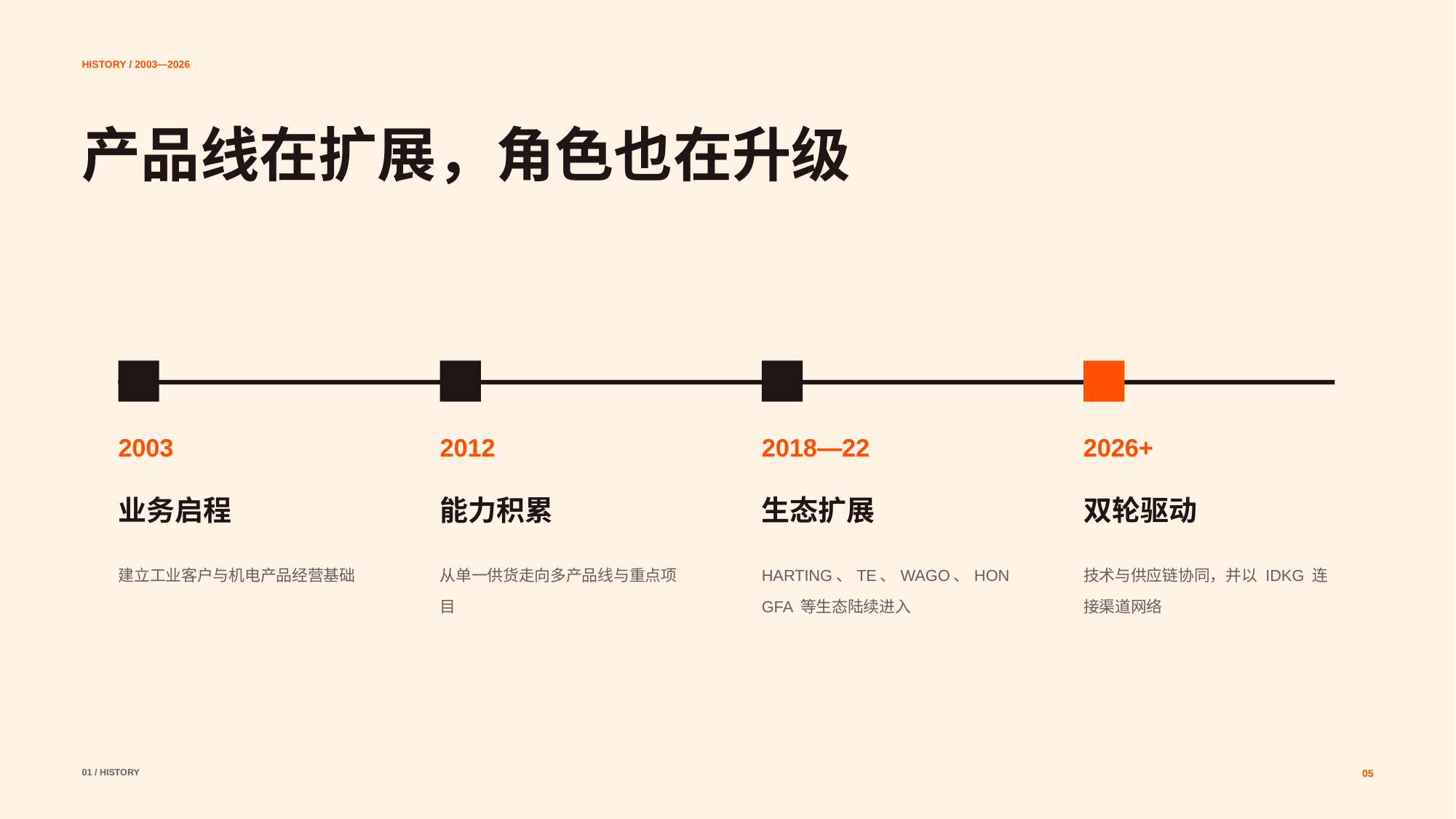

HISTORY / 2003—2026
产品线在扩展，角色也在升级

2003
2012
2018—22
2026+
业务启程
能力积累
生态扩展
双轮驱动
建立工业客户与机电产品经营基础
从单一供货走向多产品线与重点项目
HARTING、TE、WAGO、HONGFA 等生态陆续进入
技术与供应链协同，并以 IDKG 连接渠道网络
01 / HISTORY
05